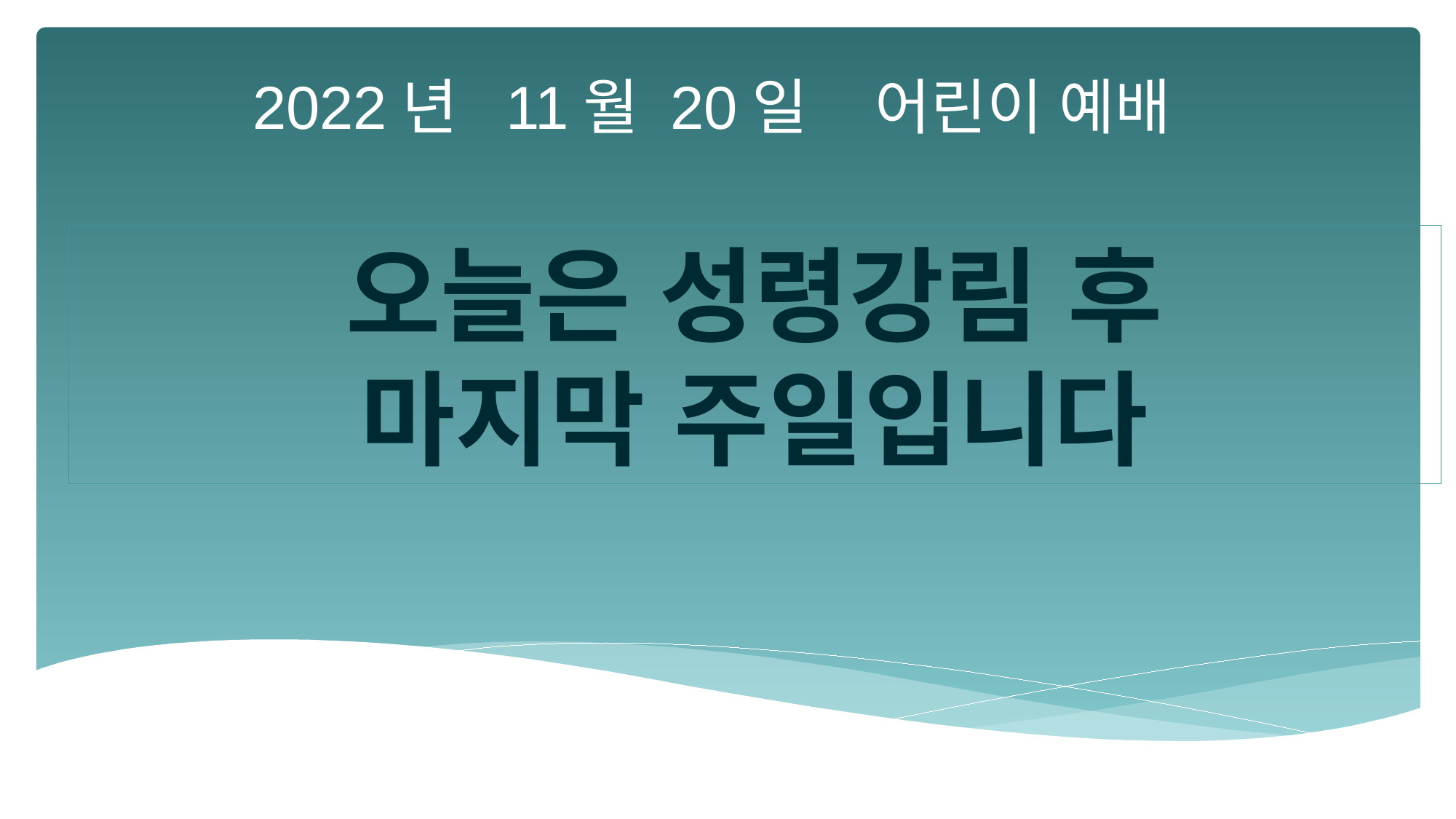

2022년  11월 20일    어린이 예배
오늘은 성령강림 후
마지막 주일입니다